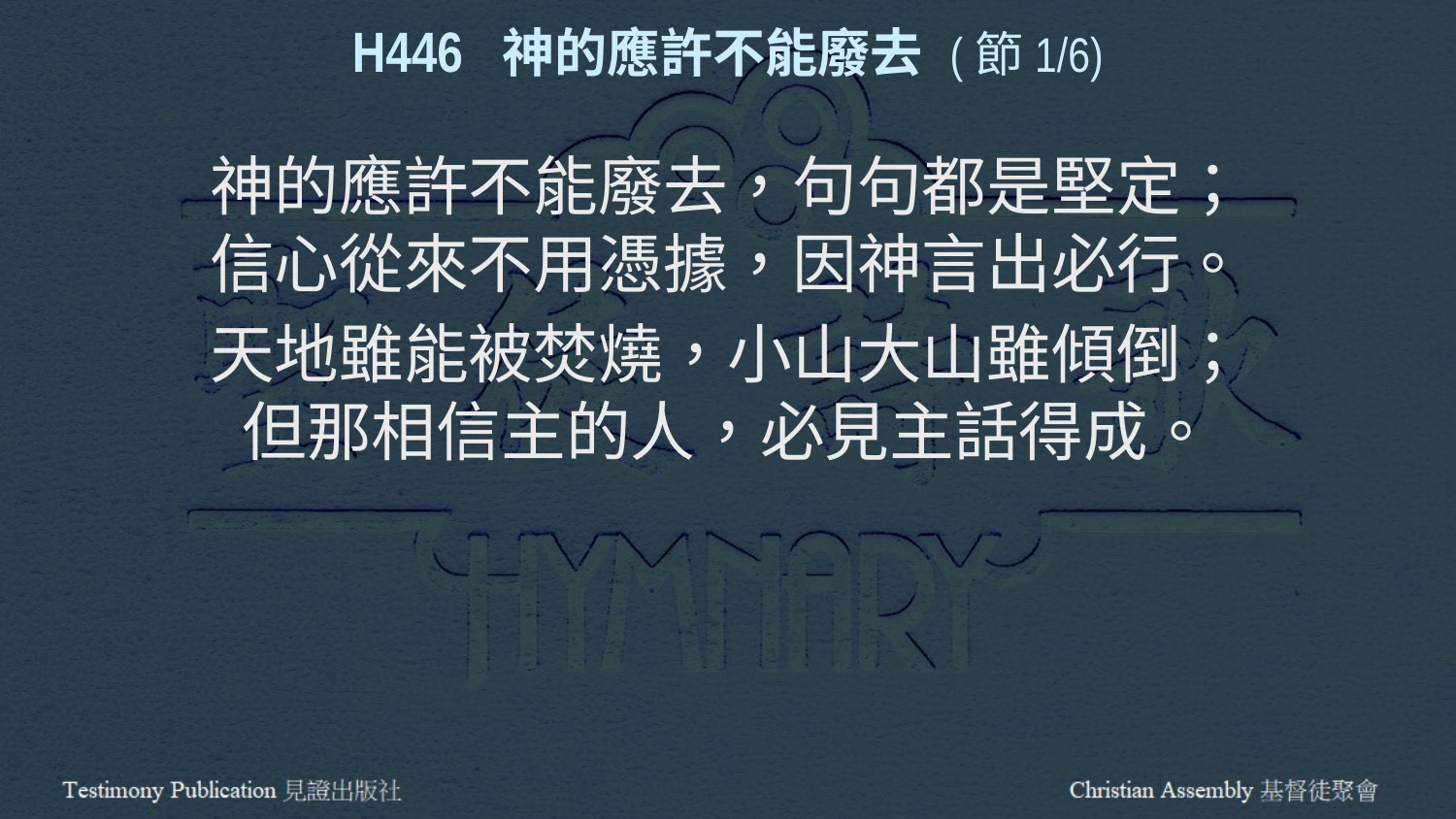

H446  神的應許不能廢去 (節1/6)
神的應許不能廢去，句句都是堅定；
信心從來不用憑據，因神言出必行。
天地雖能被焚燒，小山大山雖傾倒；
但那相信主的人，必見主話得成。